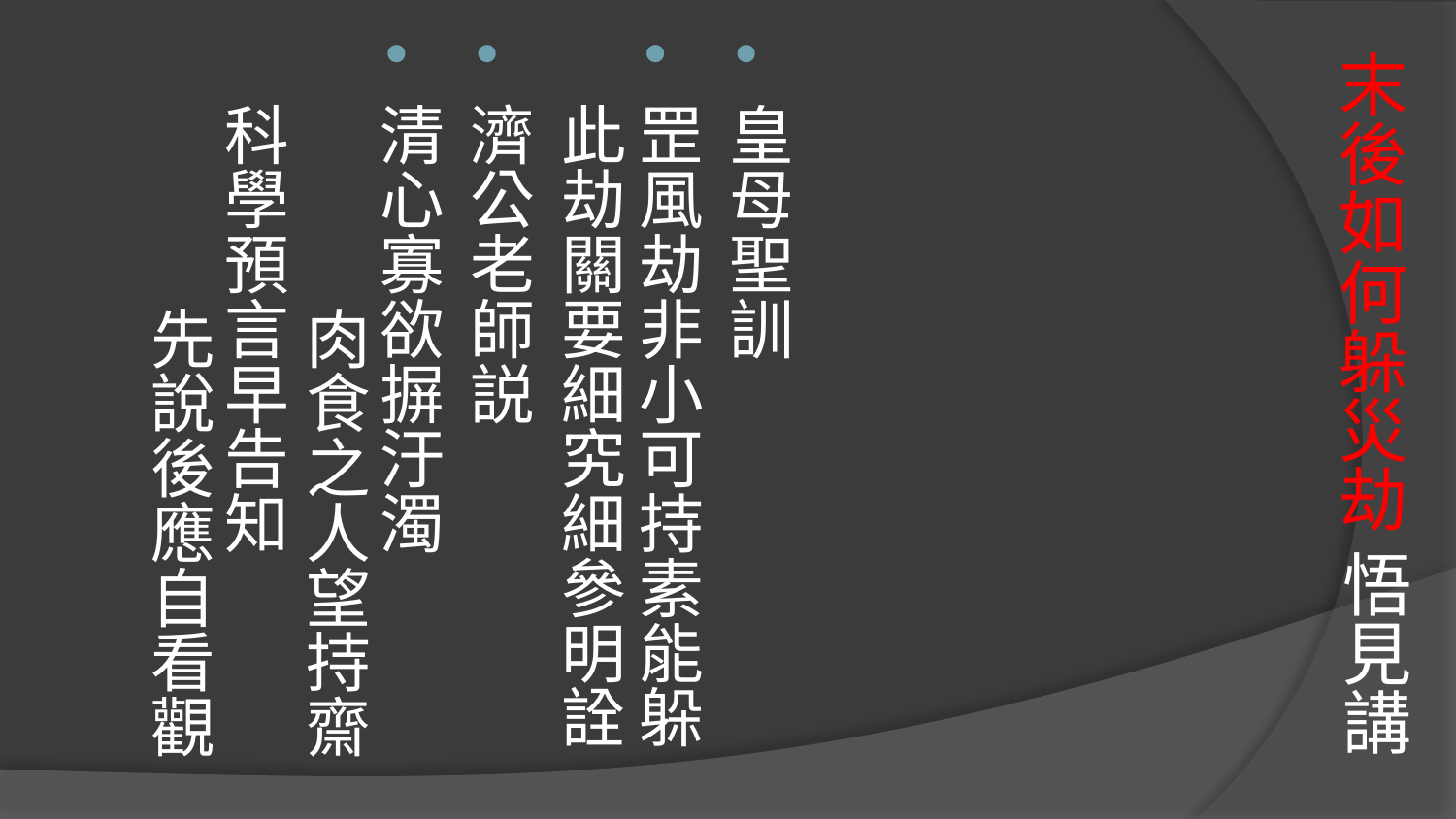

# 末後如何躲災劫 悟見講
皇母聖訓
罡風劫非小可持素能躲
此劫關要細究細參明詮
濟公老師説
清心寡欲摒汙濁                              肉食之人望持齋 
科學預言早告知                              先說後應自看觀